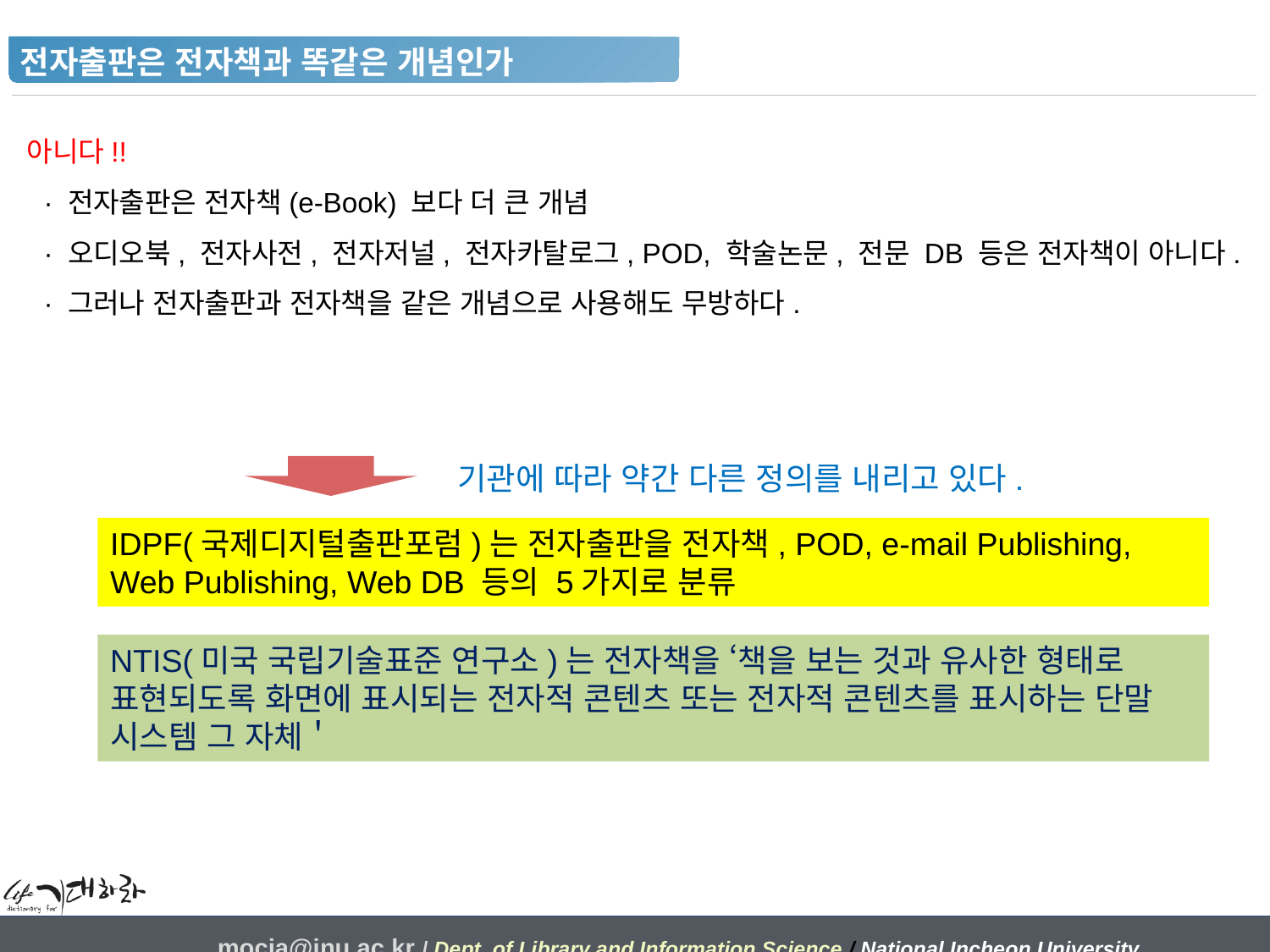

전자출판은 전자책과 똑같은 개념인가
 아니다!!
    · 전자출판은 전자책(e-Book) 보다 더 큰 개념
    · 오디오북, 전자사전, 전자저널, 전자카탈로그, POD, 학술논문, 전문 DB 등은 전자책이 아니다.
    · 그러나 전자출판과 전자책을 같은 개념으로 사용해도 무방하다.

기관에 따라 약간 다른 정의를 내리고 있다.

IDPF(국제디지털출판포럼)는 전자출판을 전자책, POD, e-mail Publishing, Web Publishing, Web DB 등의 5가지로 분류
NTIS(미국 국립기술표준 연구소)는 전자책을 ‘책을 보는 것과 유사한 형태로 표현되도록 화면에 표시되는 전자적 콘텐츠 또는 전자적 콘텐츠를 표시하는 단말 시스템 그 자체＇

mocja@inu.ac.kr / Dept. of Library and Information Science / National Incheon University